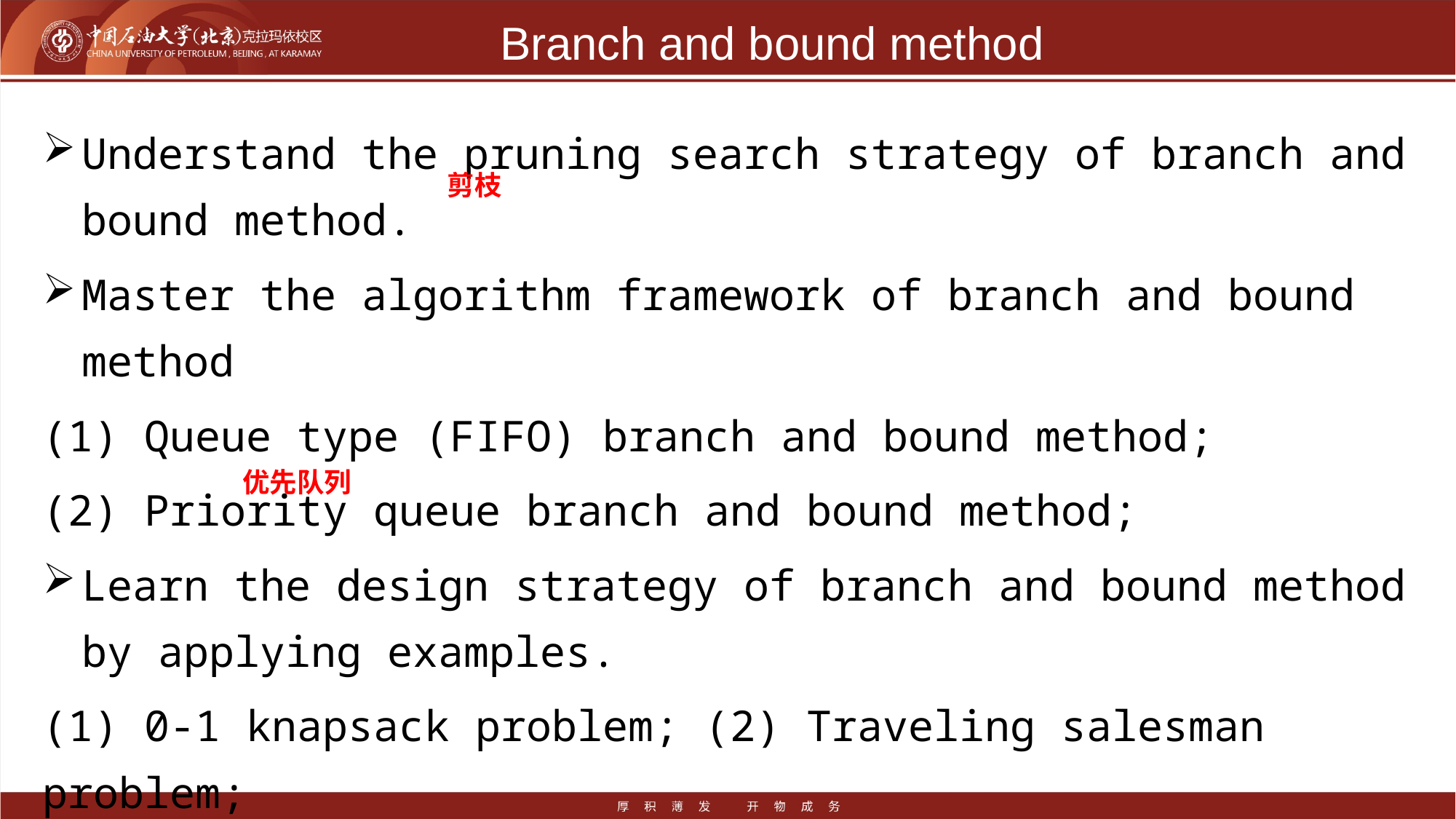

# Branch and bound method
Understand the pruning search strategy of branch and bound method.
Master the algorithm framework of branch and bound method
(1) Queue type (FIFO) branch and bound method;
(2) Priority queue branch and bound method;
Learn the design strategy of branch and bound method by applying examples.
(1) 0-1 knapsack problem; (2) Traveling salesman problem;
剪枝
优先队列